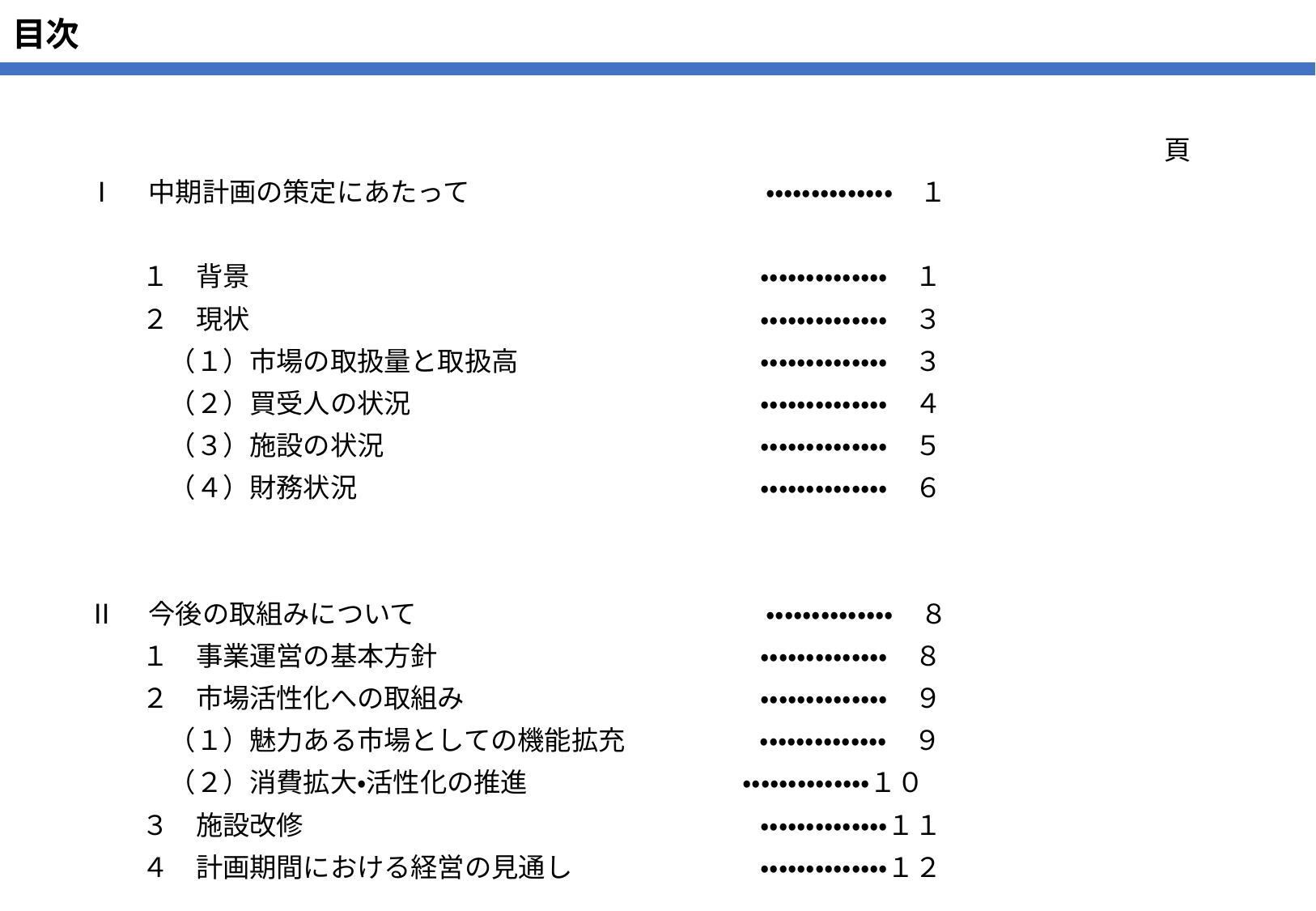

# 目次
　　　　　　　　　　　　　　　　　　　　　　　　　　　　　　　　　　　　　　　　　　　　　頁
Ⅰ　中期計画の策定にあたって　　　　　　　　　　　・・・・・・・・・・・・・・　１
　　１　背景　　　　　　　　　　　　　　　　　　　・・・・・・・・・・・・・・　１
　　２　現状　　　　　　　　　　　　　　　　　　　・・・・・・・・・・・・・・　３
　　　（１）市場の取扱量と取扱高　　　　　　　　　・・・・・・・・・・・・・・　３
　　　（２）買受人の状況　　　　　　　　　　　　　・・・・・・・・・・・・・・　４
　　　（３）施設の状況　　　　　　　　　　　　　　・・・・・・・・・・・・・・　５
　　　（４）財務状況　　　　　　　　　　　　　　　・・・・・・・・・・・・・・　６

Ⅱ　今後の取組みについて　　　　　　　　　　　　　・・・・・・・・・・・・・・　８
　　１　事業運営の基本方針　　　　　　　　　　　　・・・・・・・・・・・・・・　８
　　２　市場活性化への取組み　　　　　　　　　　　・・・・・・・・・・・・・・　９
　　　（１）魅力ある市場としての機能拡充　　　　　・・・・・・・・・・・・・・　９
　　　（２）消費拡大・活性化の推進　　　　　　　　・・・・・・・・・・・・・・１０
　　３　施設改修　　　　　　　　　　　　　　　　　・・・・・・・・・・・・・・１１
　　４　計画期間における経営の見通し　　　　　　　・・・・・・・・・・・・・・１２